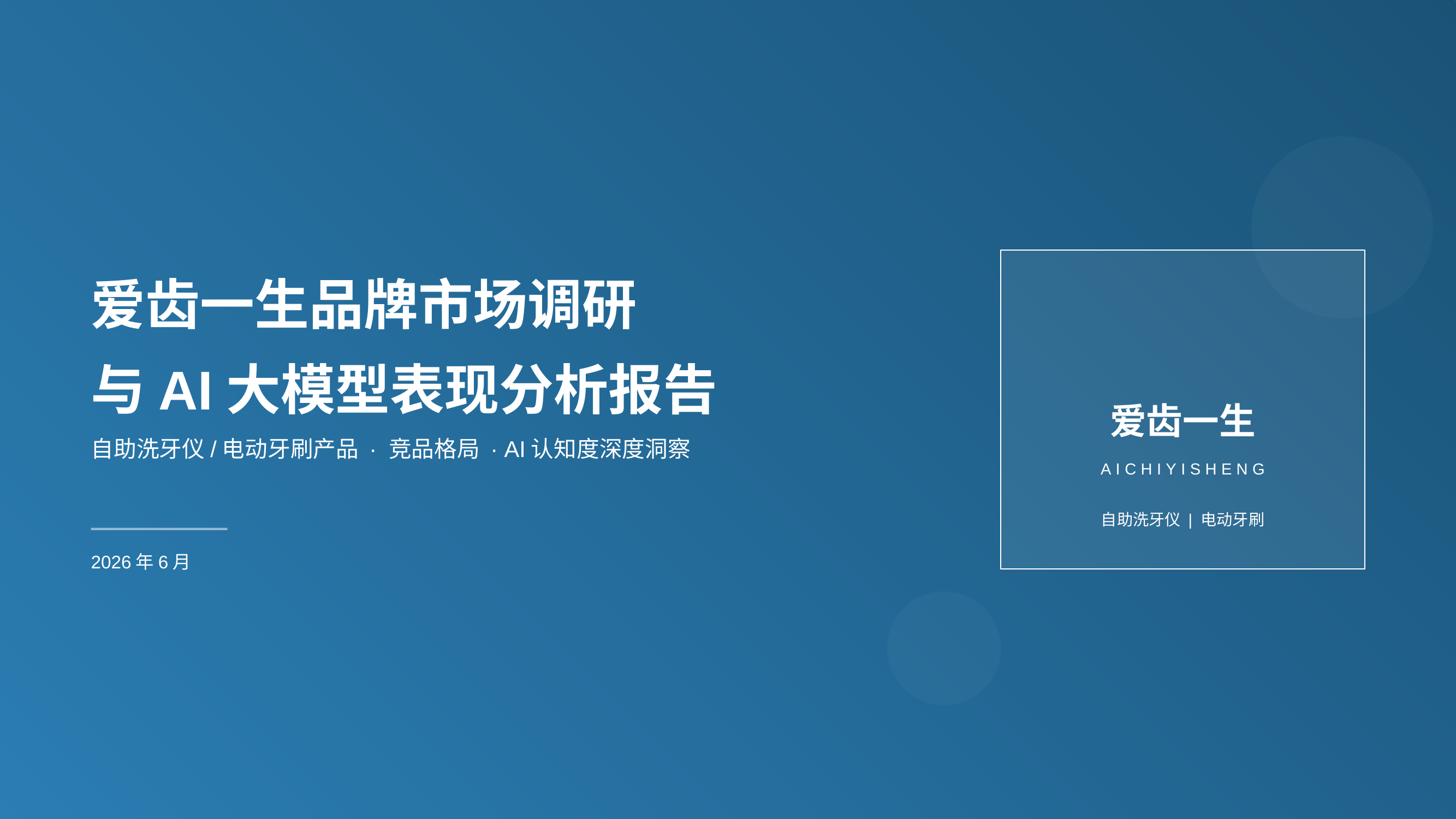

爱齿一生品牌市场调研
与AI大模型表现分析报告

爱齿一生
自助洗牙仪/电动牙刷产品 · 竞品格局 · AI认知度深度洞察
AICHIYISHENG
自助洗牙仪 | 电动牙刷

2026年6月